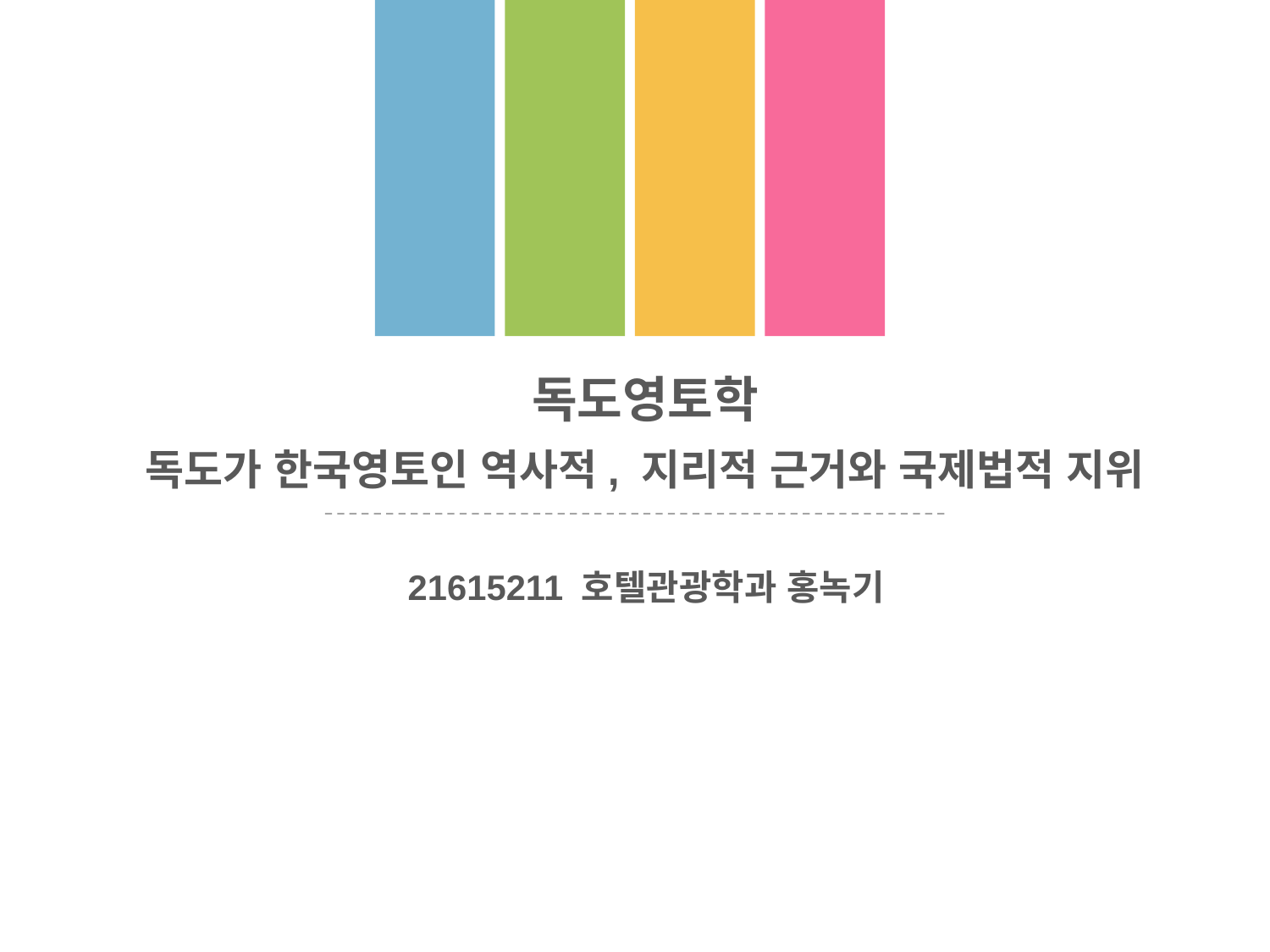

# 독도영토학
독도가 한국영토인 역사적, 지리적 근거와 국제법적 지위
21615211 호텔관광학과 홍녹기